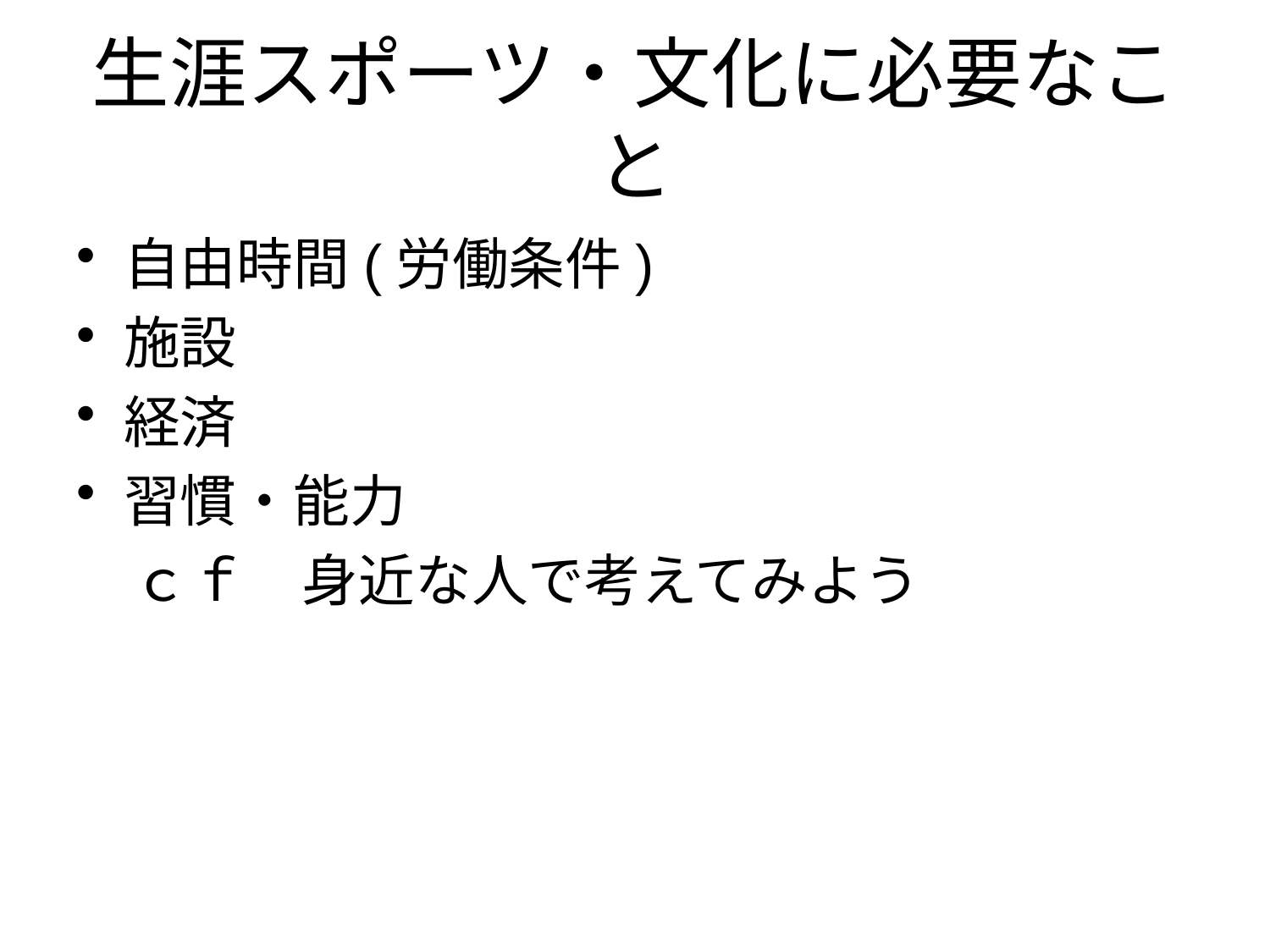

# 生涯スポーツ・文化に必要なこと
自由時間(労働条件)
施設
経済
習慣・能力
　ｃｆ　身近な人で考えてみよう